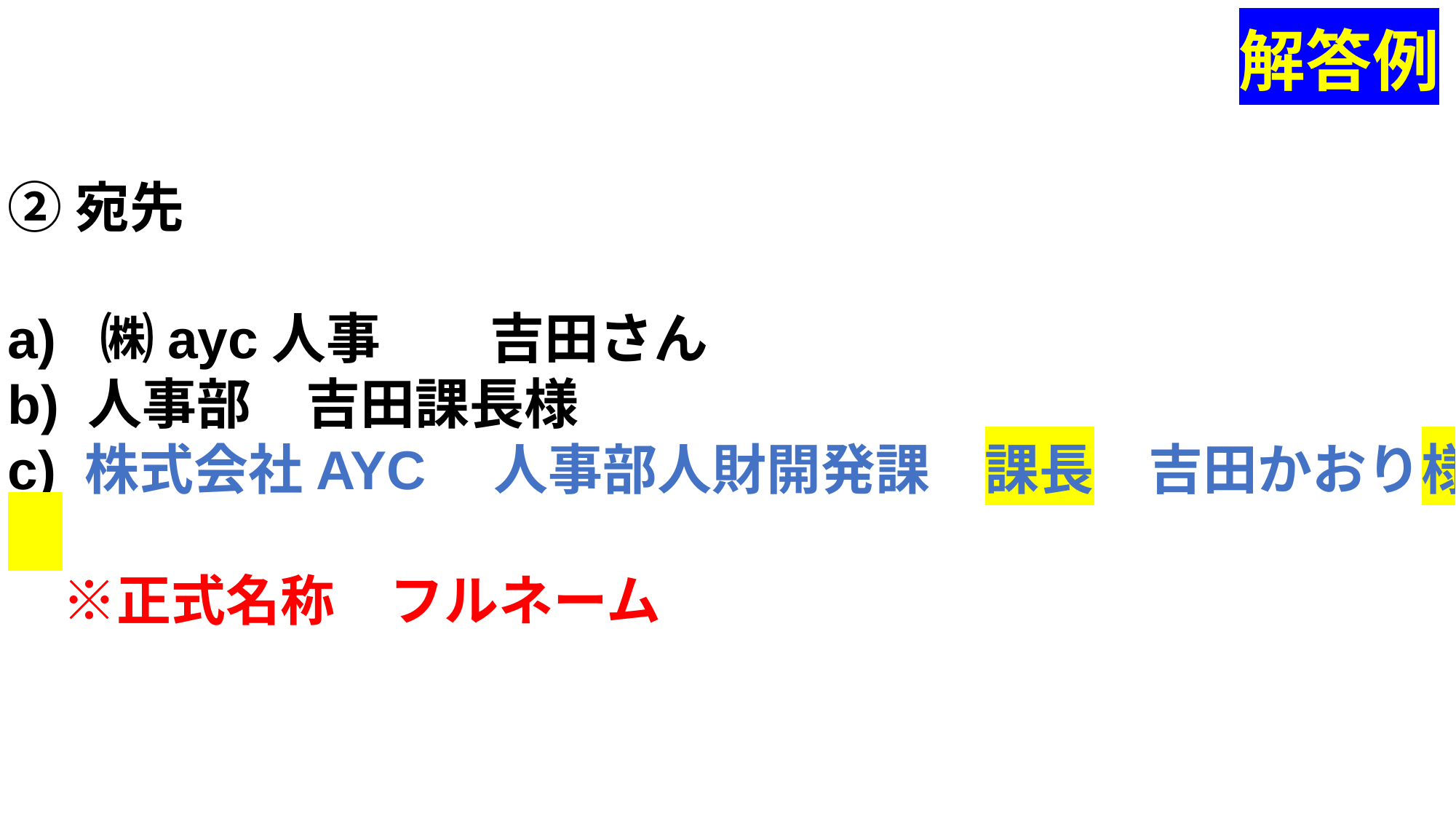

解答例

②宛先

a)  ㈱ayc人事　　吉田さん
b) 人事部　吉田課長様
c) 株式会社AYC　人事部人財開発課　課長　吉田かおり様
　※正式名称　フルネーム